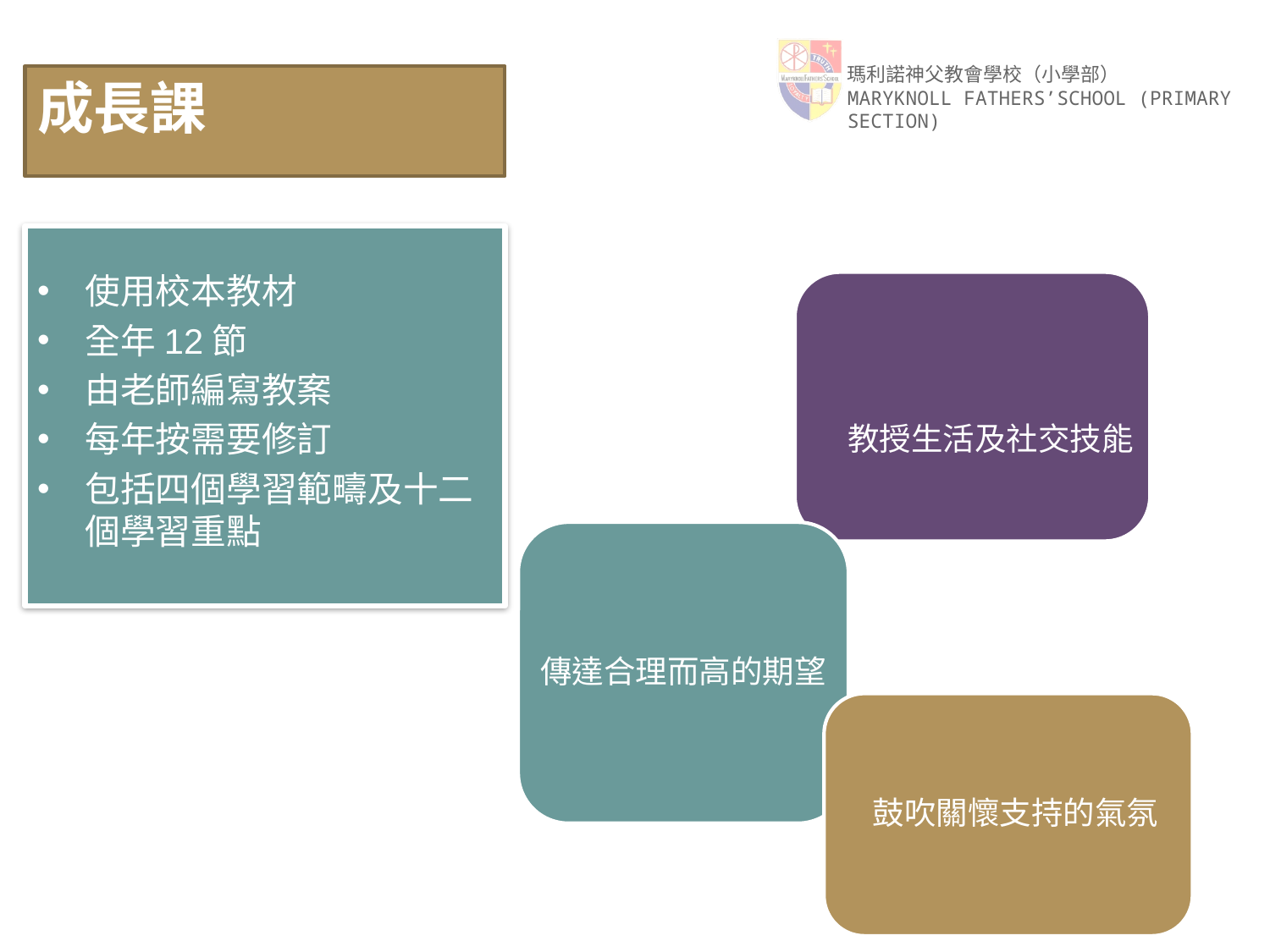

# 成長課

使用校本教材
全年12節
由老師編寫教案
每年按需要修訂
包括四個學習範疇及十二個學習重點

教授生活及社交技能

傳達合理而高的期望

 鼓吹關懷支持的氣氛